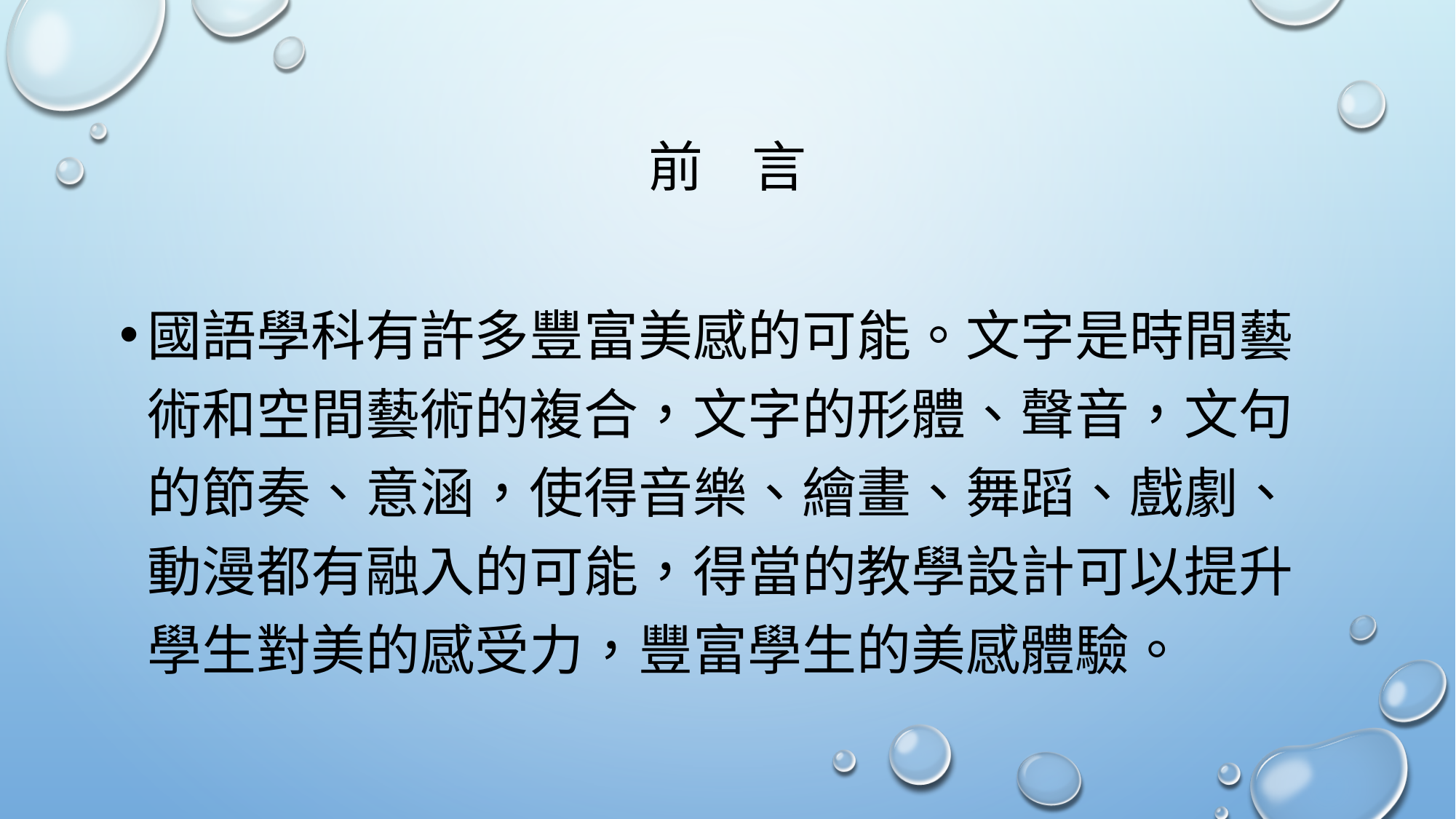

# 前    言
國語學科有許多豐富美感的可能。文字是時間藝術和空間藝術的複合，文字的形體、聲音，文句的節奏、意涵，使得音樂、繪畫、舞蹈、戲劇、動漫都有融入的可能，得當的教學設計可以提升學生對美的感受力，豐富學生的美感體驗。